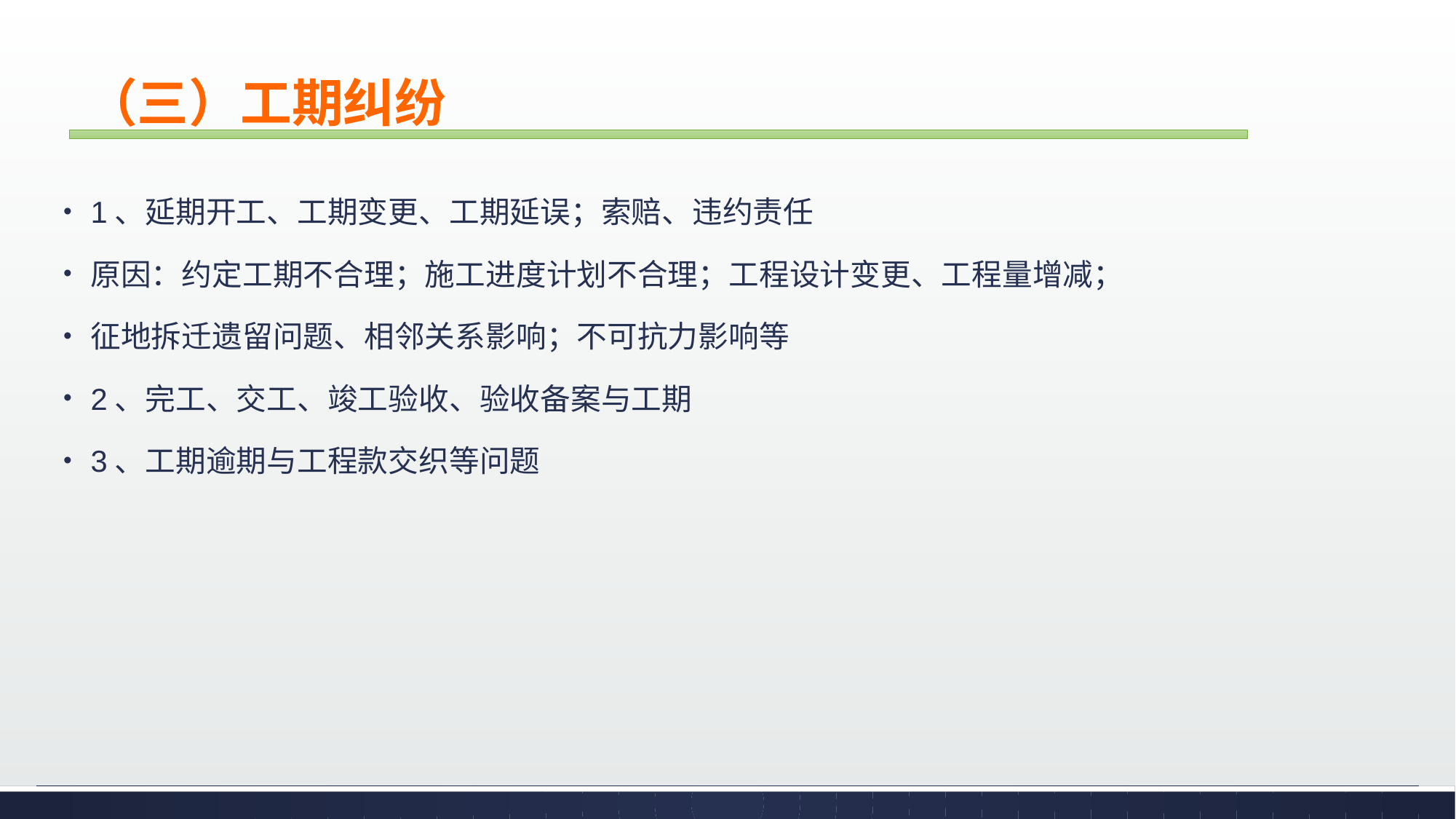

# （三）工期纠纷

1、延期开工、工期变更、工期延误；索赔、违约责任
原因：约定工期不合理；施工进度计划不合理；工程设计变更、工程量增减；
征地拆迁遗留问题、相邻关系影响；不可抗力影响等
2、完工、交工、竣工验收、验收备案与工期
3、工期逾期与工程款交织等问题